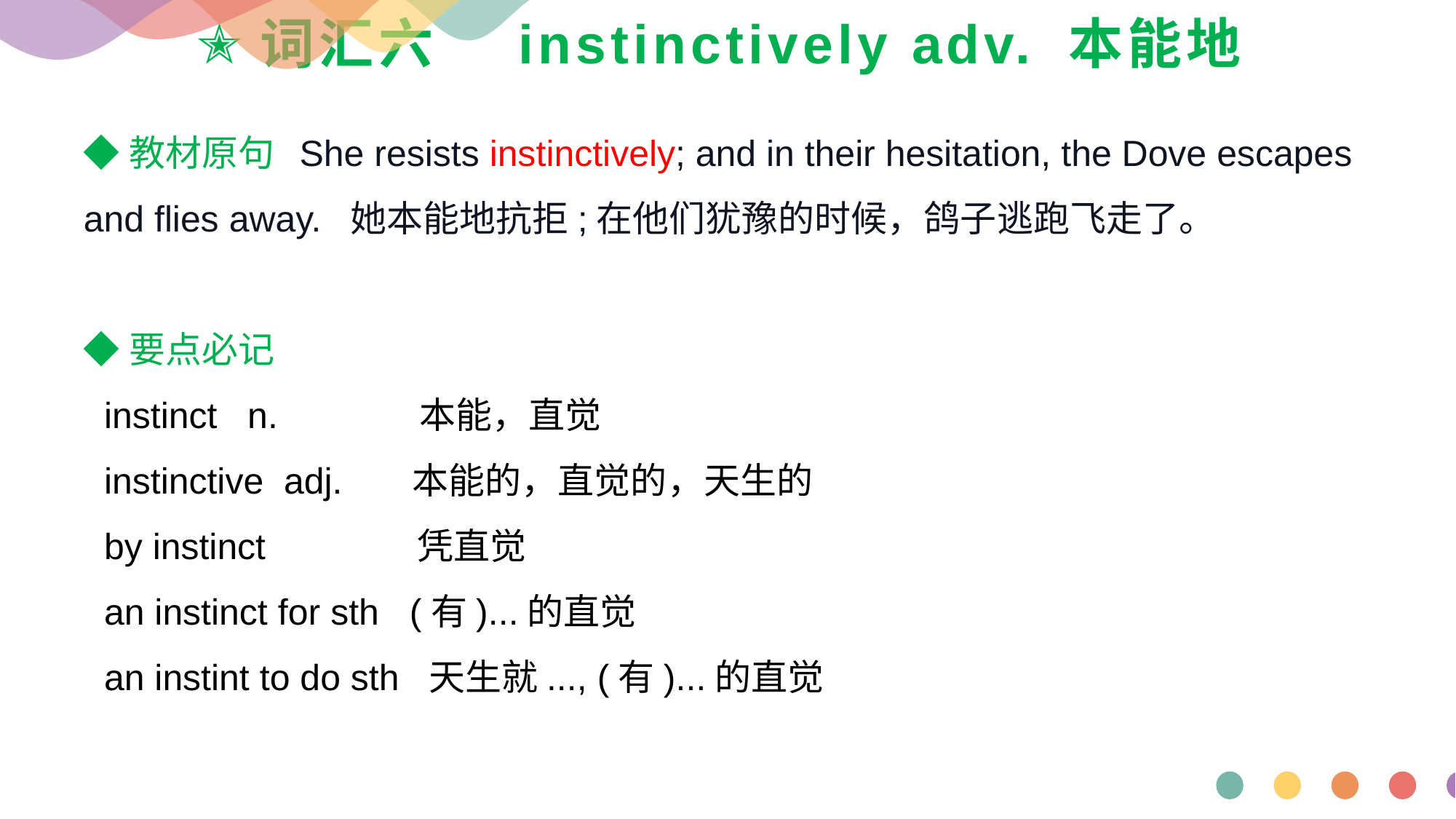

# ✭词汇六    instinctively adv. 本能地
◆教材原句  She resists instinctively; and in their hesitation, the Dove escapes and flies away.  她本能地抗拒;在他们犹豫的时候，鸽子逃跑飞走了。

◆要点必记
  instinct   n.             本能，直觉
  instinctive  adj.      本能的，直觉的，天生的
  by instinct              凭直觉
  an instinct for sth   (有)...的直觉
  an instint to do sth  天生就..., (有)...的直觉